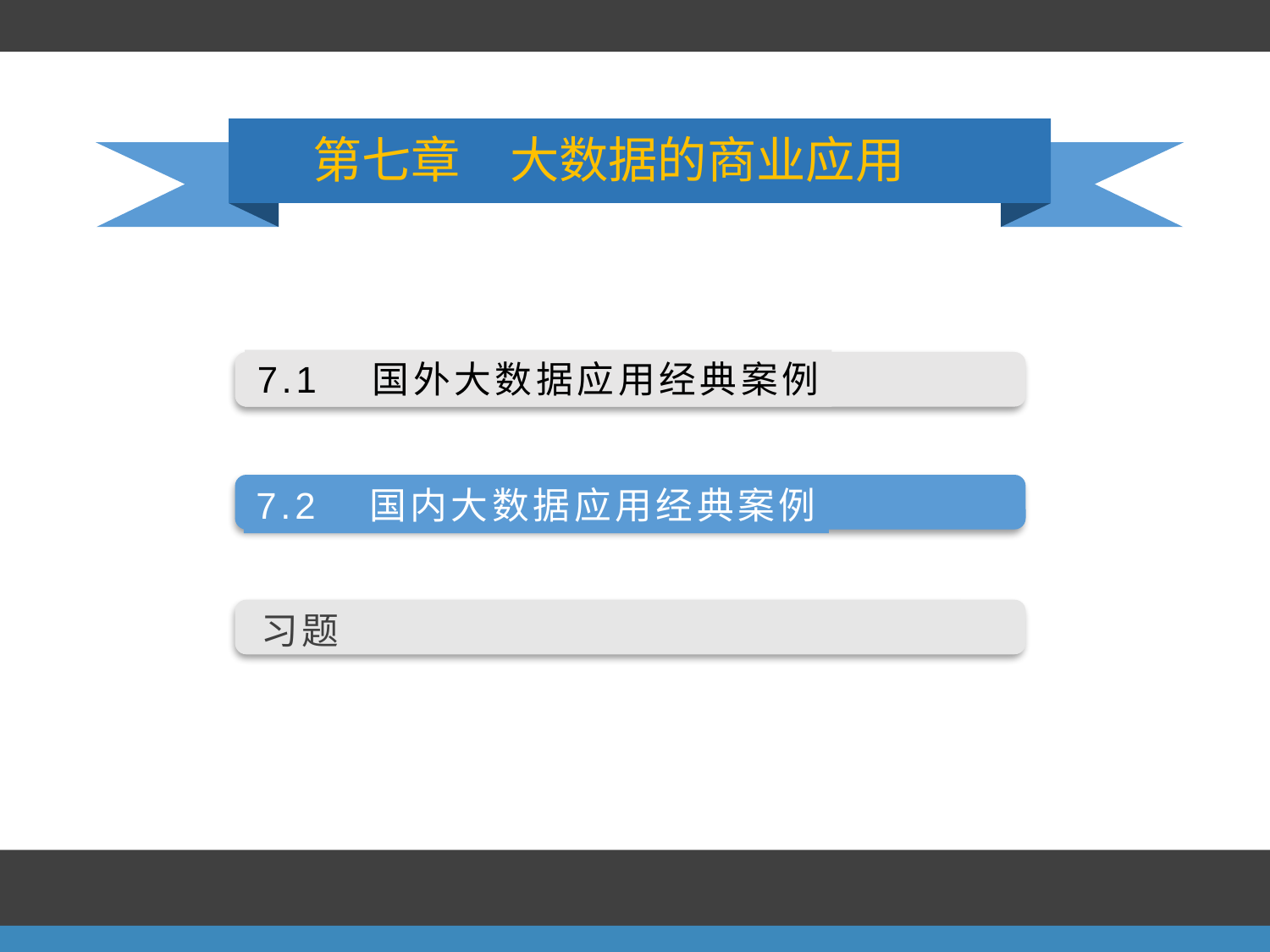

第七章　大数据的商业应用
7.1   国外大数据应用经典案例

7.2　国内大数据应用经典案例

习题